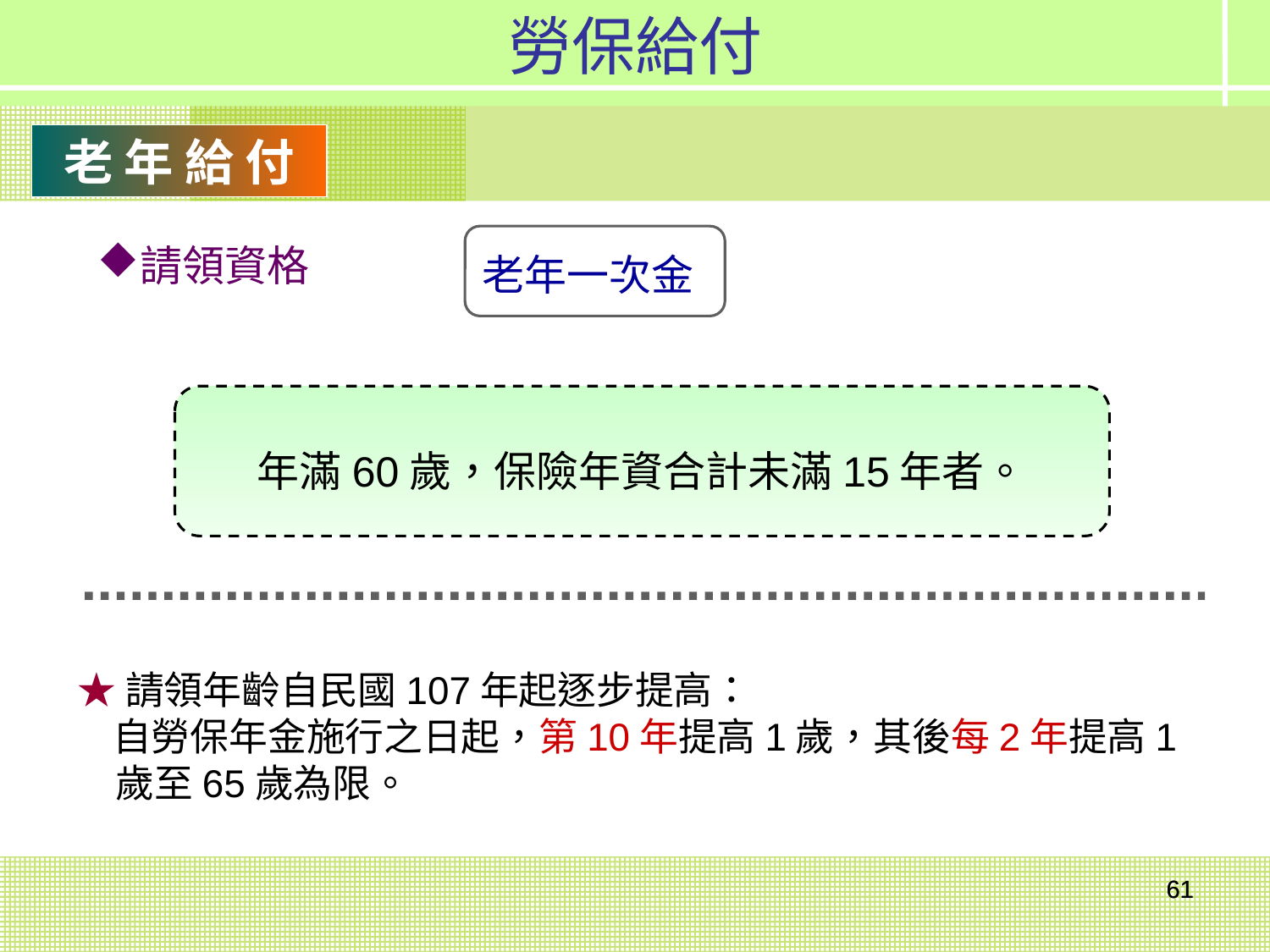

勞保給付

老 年 給 付
請領資格
老年一次金
年滿60歲，保險年資合計未滿15年者。

★請領年齡自民國107年起逐步提高：
   自勞保年金施行之日起，第10年提高1歲，其後每2年提高1歲至65歲為限。
61
61